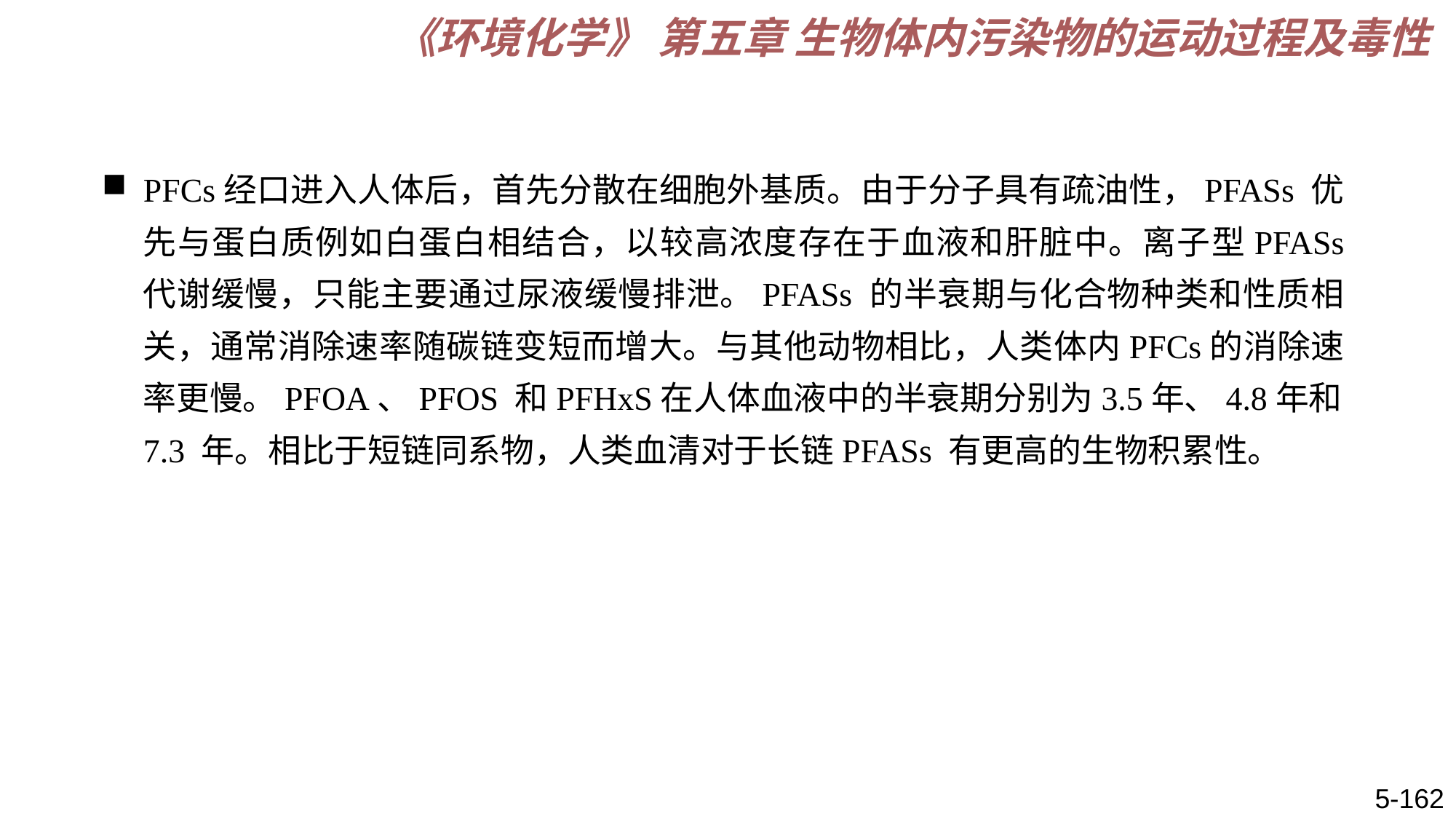

《环境化学》 第五章 生物体内污染物的运动过程及毒性
PFCs经口进入人体后，首先分散在细胞外基质。由于分子具有疏油性，PFASs 优先与蛋白质例如白蛋白相结合，以较高浓度存在于血液和肝脏中。离子型PFASs 代谢缓慢，只能主要通过尿液缓慢排泄。PFASs 的半衰期与化合物种类和性质相关，通常消除速率随碳链变短而增大。与其他动物相比，人类体内PFCs的消除速率更慢。PFOA、PFOS 和PFHxS在人体血液中的半衰期分别为3.5年、4.8年和7.3 年。相比于短链同系物，人类血清对于长链PFASs 有更高的生物积累性。
5-162